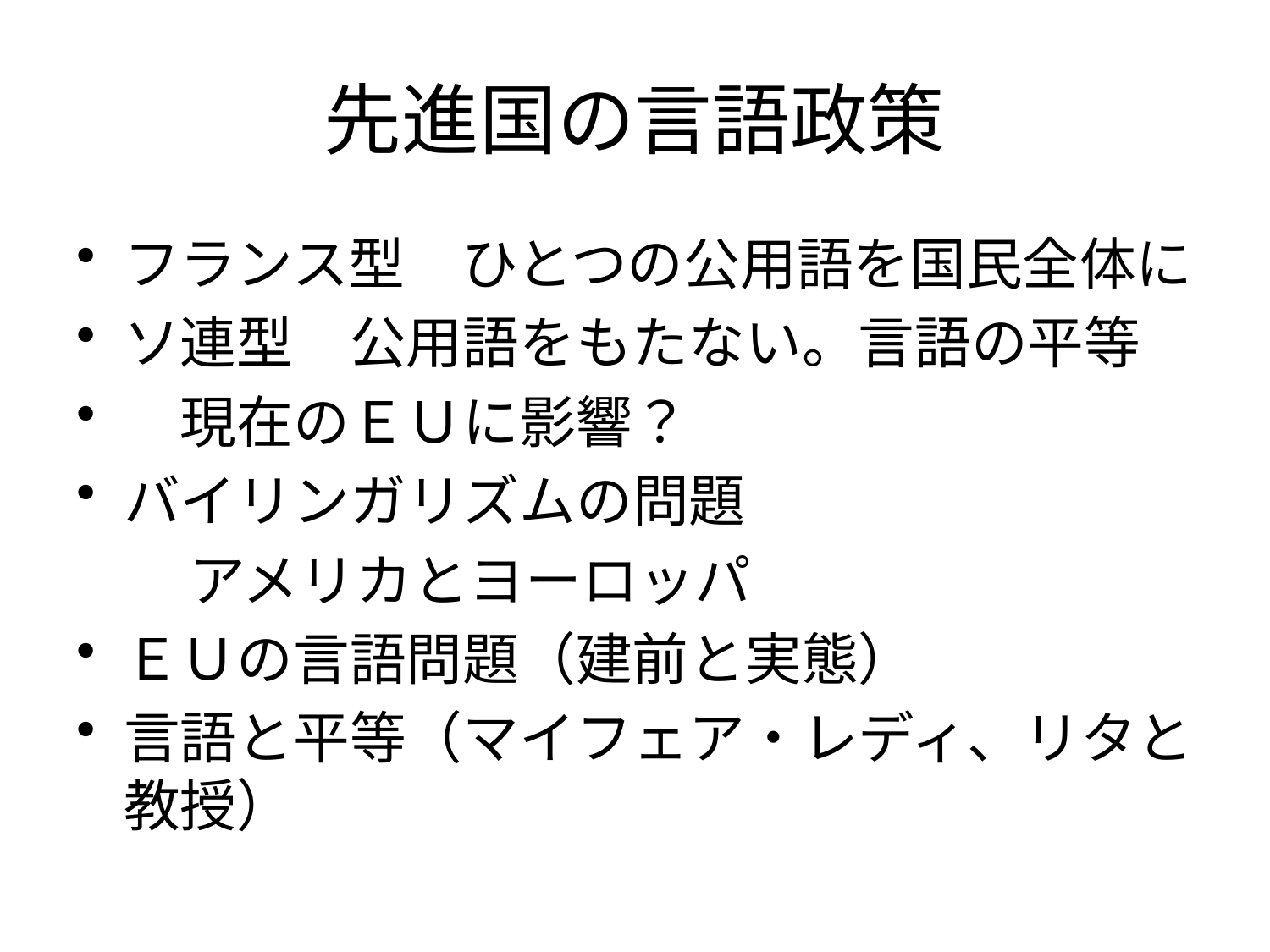

# 先進国の言語政策
フランス型　ひとつの公用語を国民全体に
ソ連型　公用語をもたない。言語の平等
　現在のＥＵに影響？
バイリンガリズムの問題
　　アメリカとヨーロッパ
ＥＵの言語問題（建前と実態）
言語と平等（マイフェア・レディ、リタと教授）